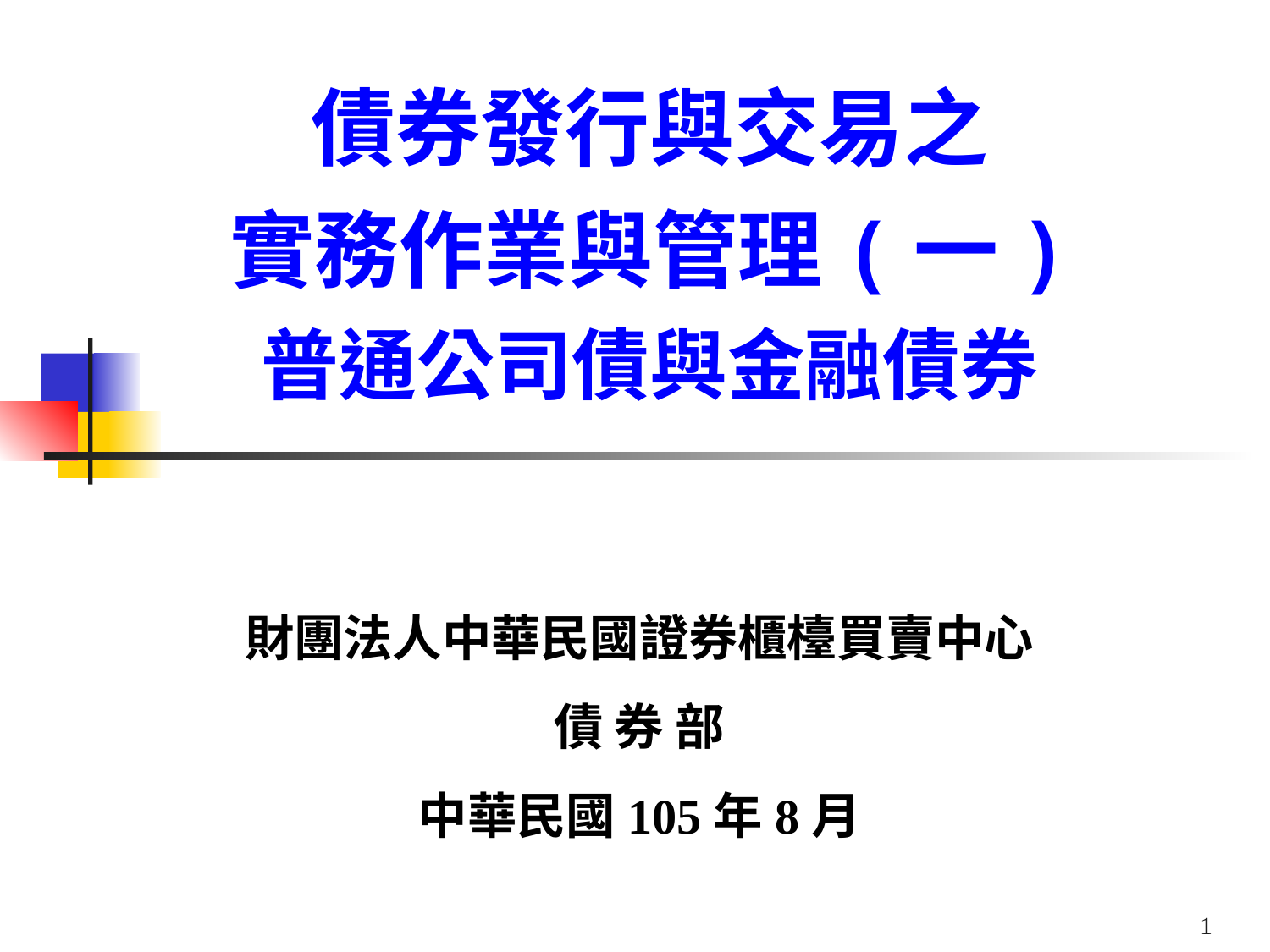

# 債券發行與交易之 實務作業與管理(一) 普通公司債與金融債券
財團法人中華民國證券櫃檯買賣中心
債 券 部
中華民國105年8月

1